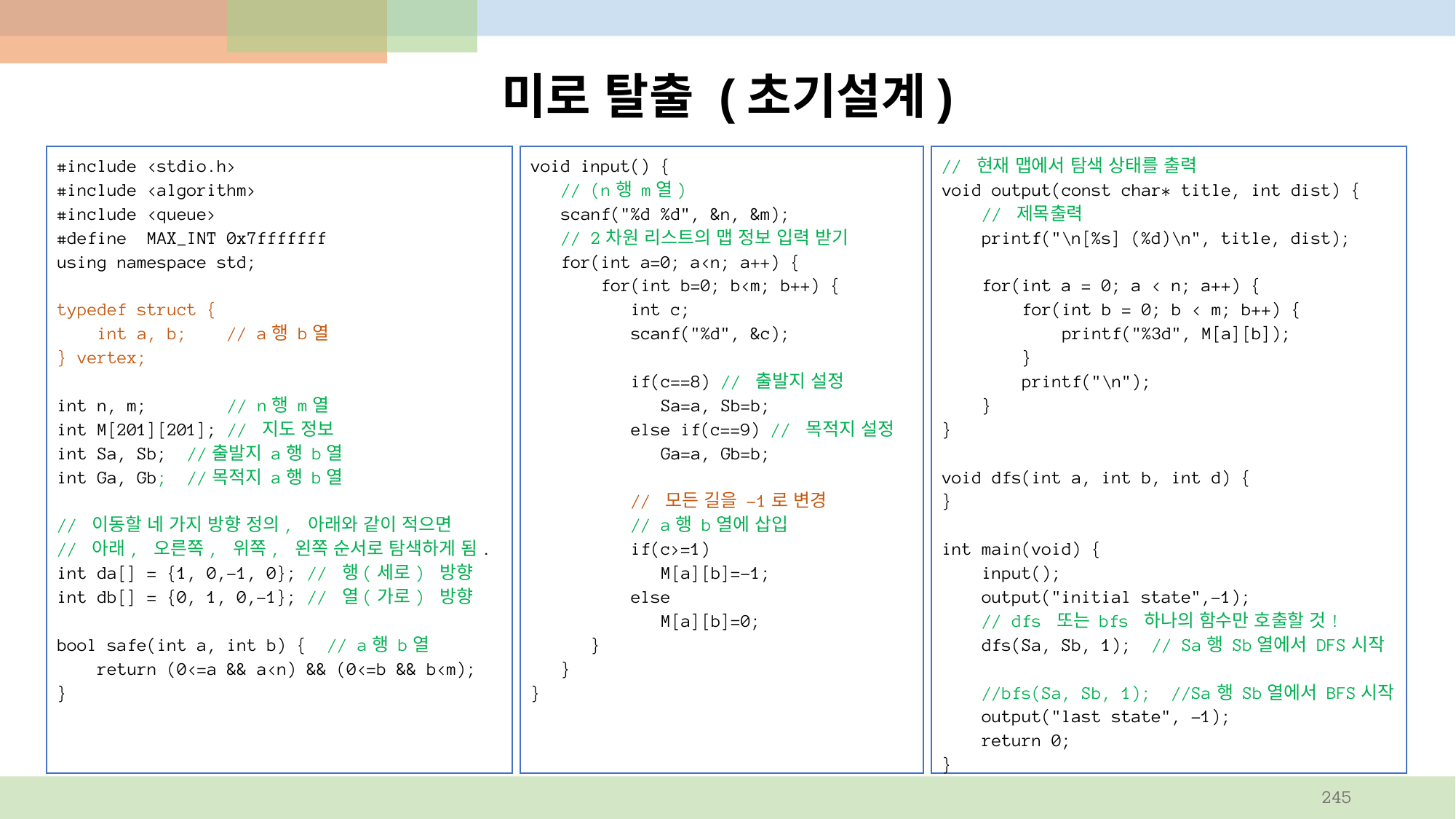

# 미로 탈출 (초기설계)
#include <stdio.h>
#include <algorithm>
#include <queue>
#define  MAX_INT 0x7fffffff
using namespace std;

typedef struct {
    int a, b;    // a행 b열
} vertex;

int n, m;        // n행 m열
int M[201][201]; // 지도 정보
int Sa, Sb;  //출발지 a행 b열
int Ga, Gb;  //목적지 a행 b열

// 이동할 네 가지 방향 정의, 아래와 같이 적으면
// 아래, 오른쪽, 위쪽, 왼쪽 순서로 탐색하게 됨.
int da[] = {1, 0,-1, 0}; // 행(세로) 방향
int db[] = {0, 1, 0,-1}; // 열(가로) 방향

bool safe(int a, int b) {  // a행 b열
    return (0<=a && a<n) && (0<=b && b<m);
}

void input() {
   // (n행 m열)
   scanf("%d %d", &n, &m);
   // 2차원 리스트의 맵 정보 입력 받기
   for(int a=0; a<n; a++) {
       for(int b=0; b<m; b++) {
          int c;
          scanf("%d", &c);

          if(c==8) // 출발지 설정
             Sa=a, Sb=b;
          else if(c==9) // 목적지 설정
             Ga=a, Gb=b;

          // 모든 길을 -1로 변경
          // a행 b열에 삽입
          if(c>=1)
             M[a][b]=-1;
          else
             M[a][b]=0;
      }
   }
}

// 현재 맵에서 탐색 상태를 출력
void output(const char* title, int dist) {
    // 제목출력
    printf("\n[%s] (%d)\n", title, dist);

    for(int a = 0; a < n; a++) {
        for(int b = 0; b < m; b++) {
            printf("%3d", M[a][b]);
        }
        printf("\n");
    }
}

void dfs(int a, int b, int d) {
}

int main(void) {
    input();
    output("initial state",-1);
    // dfs 또는 bfs 하나의 함수만 호출할 것!
    dfs(Sa, Sb, 1);  // Sa행 Sb열에서 DFS시작
    //bfs(Sa, Sb, 1);  //Sa행 Sb열에서 BFS시작
    output("last state", -1);
    return 0;
}

245